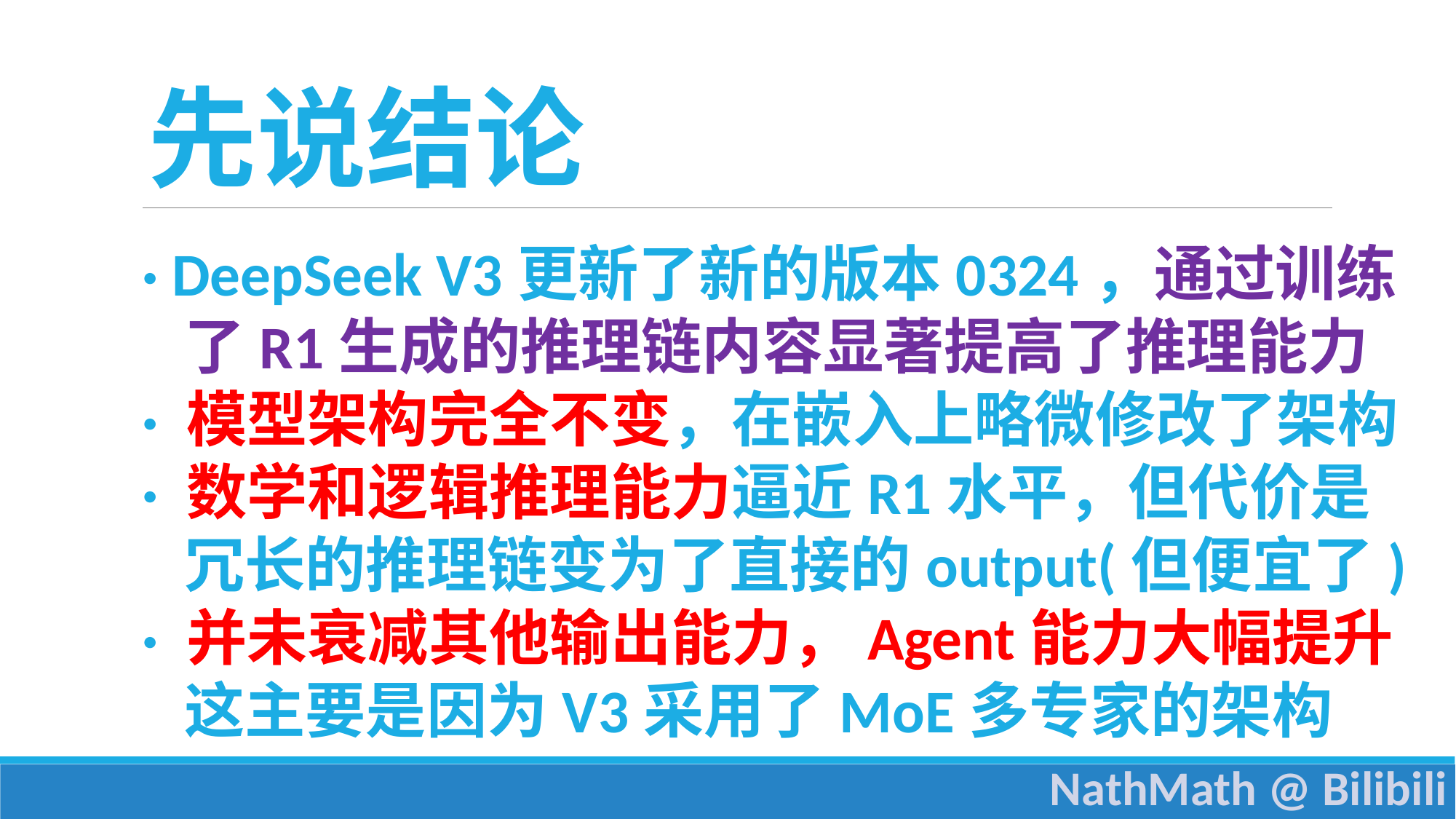

先说结论
· DeepSeek V3更新了新的版本0324，通过训练
  了R1生成的推理链内容显著提高了推理能力
· 模型架构完全不变，在嵌入上略微修改了架构
· 数学和逻辑推理能力逼近R1水平，但代价是
  冗长的推理链变为了直接的output(但便宜了)
· 并未衰减其他输出能力，Agent能力大幅提升
  这主要是因为V3采用了MoE多专家的架构

NathMath @ Bilibili